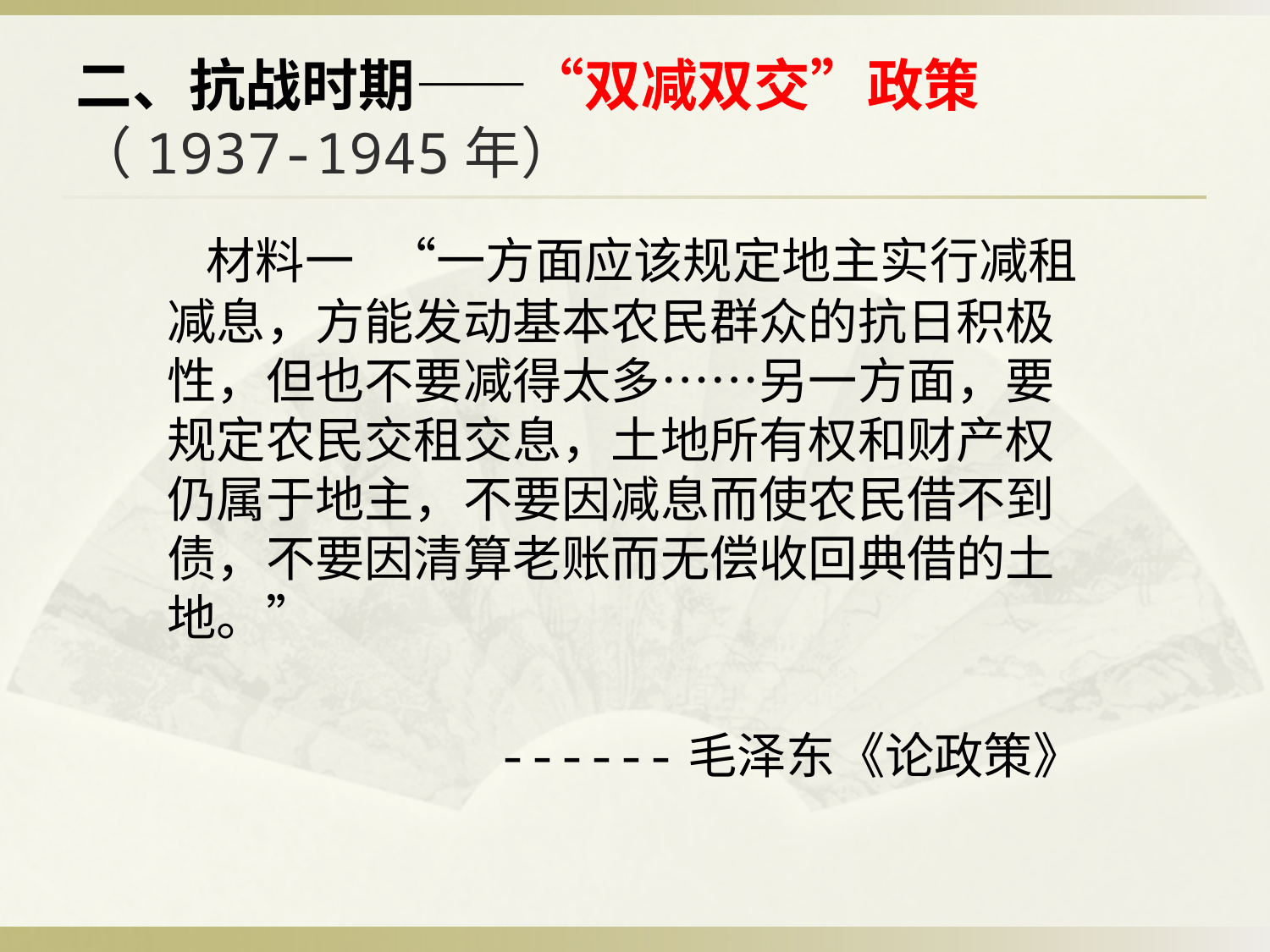

# 二、抗战时期——“双减双交”政策 （1937-1945年）
  材料一   “一方面应该规定地主实行减租减息，方能发动基本农民群众的抗日积极性，但也不要减得太多……另一方面，要规定农民交租交息，土地所有权和财产权仍属于地主，不要因减息而使农民借不到债，不要因清算老账而无偿收回典借的土地。”

   ------毛泽东《论政策》